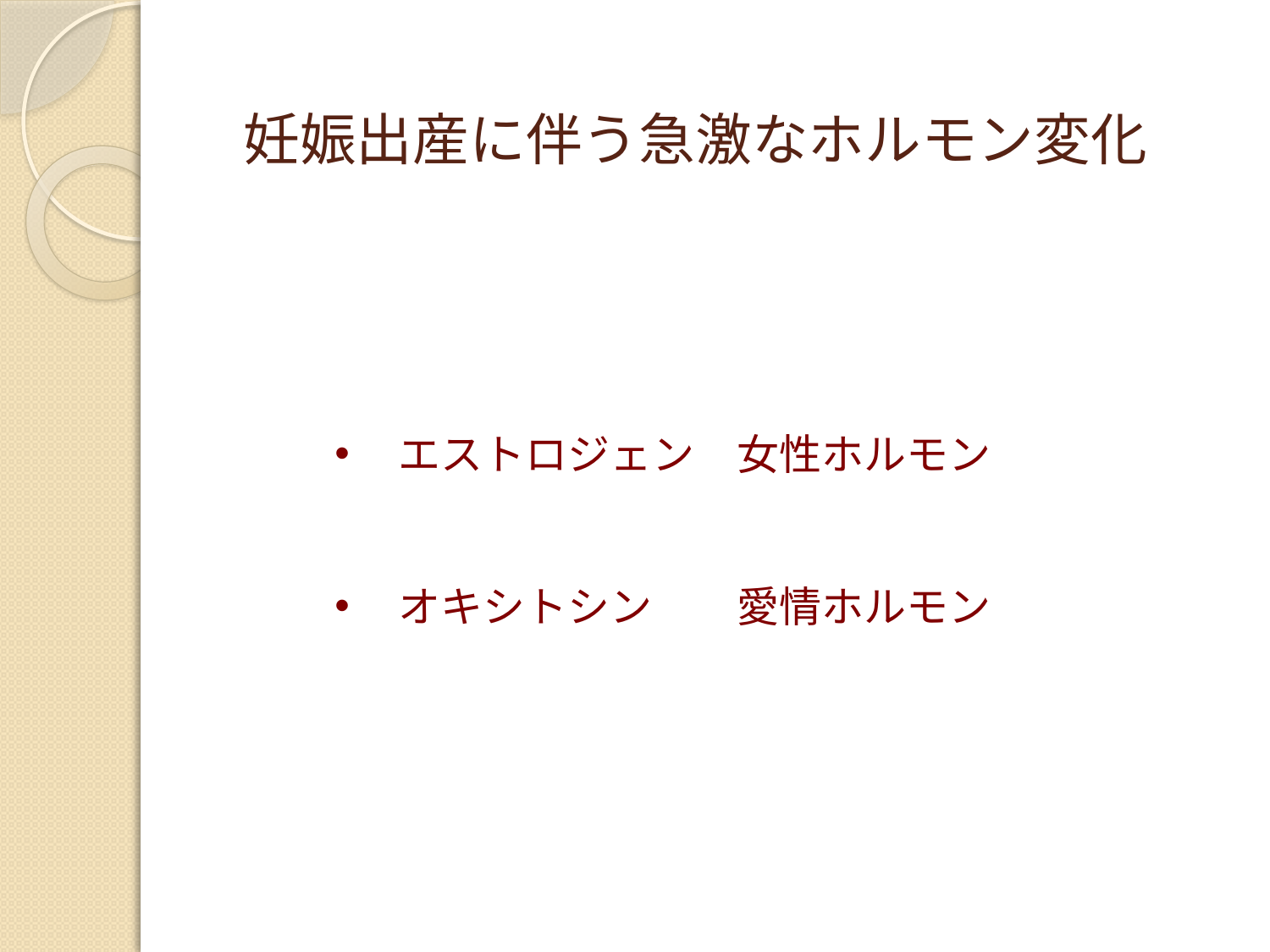

# 妊娠出産に伴う急激なホルモン変化
エストロジェン　女性ホルモン
オキシトシン　　愛情ホルモン